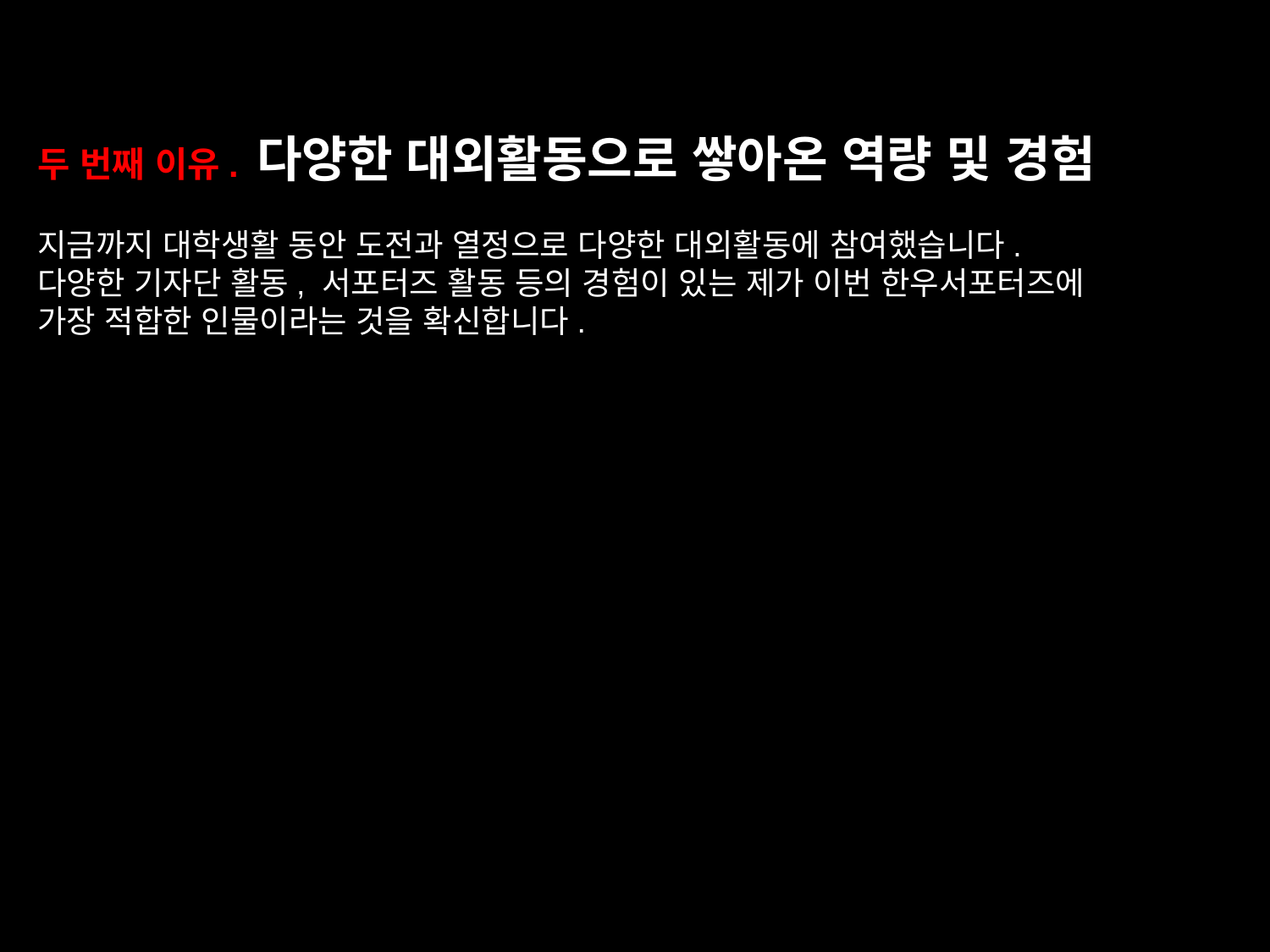

두 번째 이유. 다양한 대외활동으로 쌓아온 역량 및 경험

지금까지 대학생활 동안 도전과 열정으로 다양한 대외활동에 참여했습니다.
다양한 기자단 활동, 서포터즈 활동 등의 경험이 있는 제가 이번 한우서포터즈에
가장 적합한 인물이라는 것을 확신합니다.